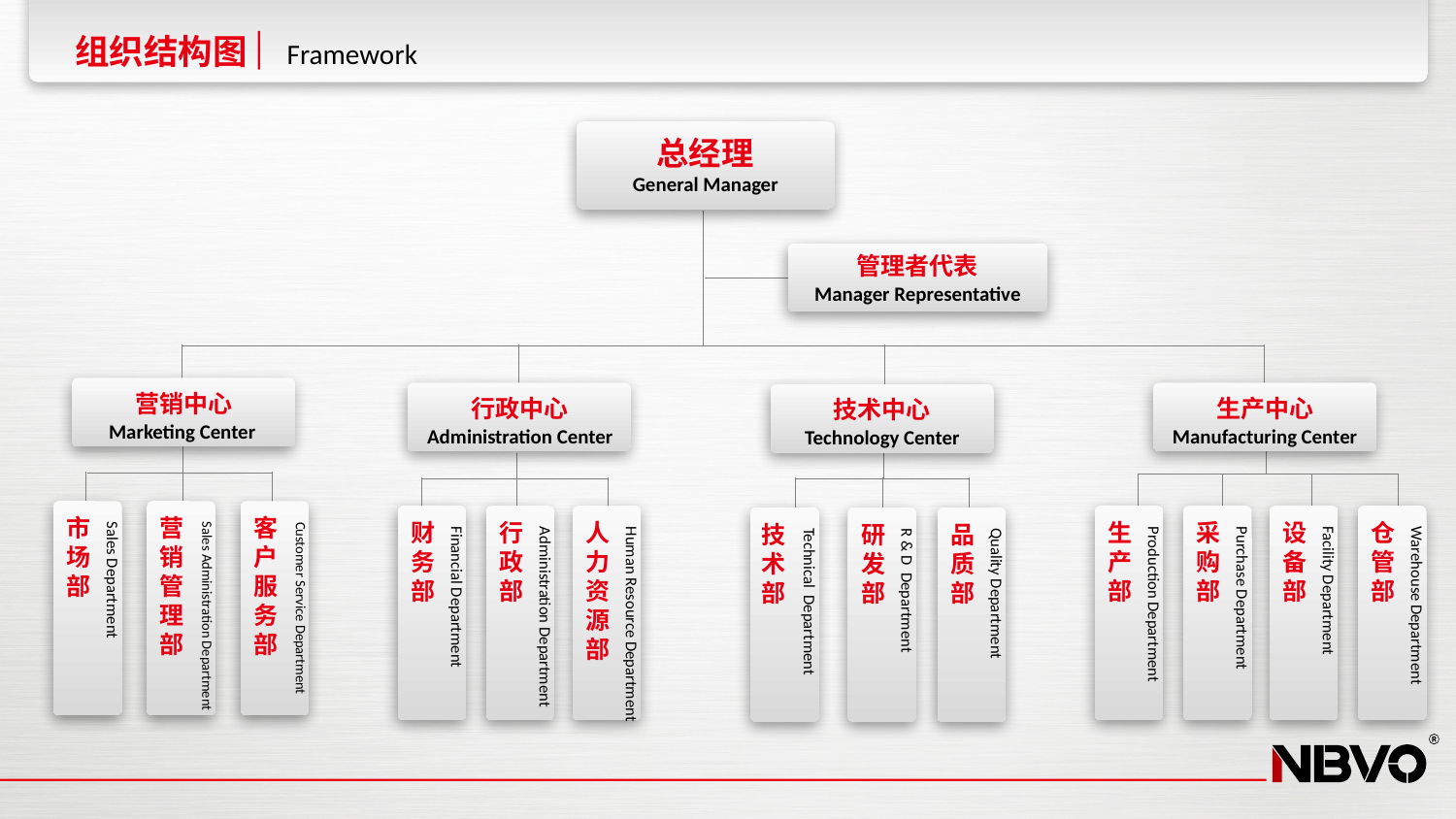

组织结构图    Framework

总经理
General Manager

管理者代表
Manager Representative

营销中心
Marketing Center

生产中心
Manufacturing Center

行政中心
Administration Center

技术中心
Technology Center

市场部
Sales Department

营销管理部
Sales Administration Department

客户服务部
Customer Service Department

财务部
Financial Department

行政部
Administration Department

人力资源部
Human Resource Department

生产部
Production Department

采购部
Purchase Department

设备部
Facility Department

仓管部
Warehouse Department

技术部
Technical  Department

研发部
R & D  Department

品质部
Quality Department